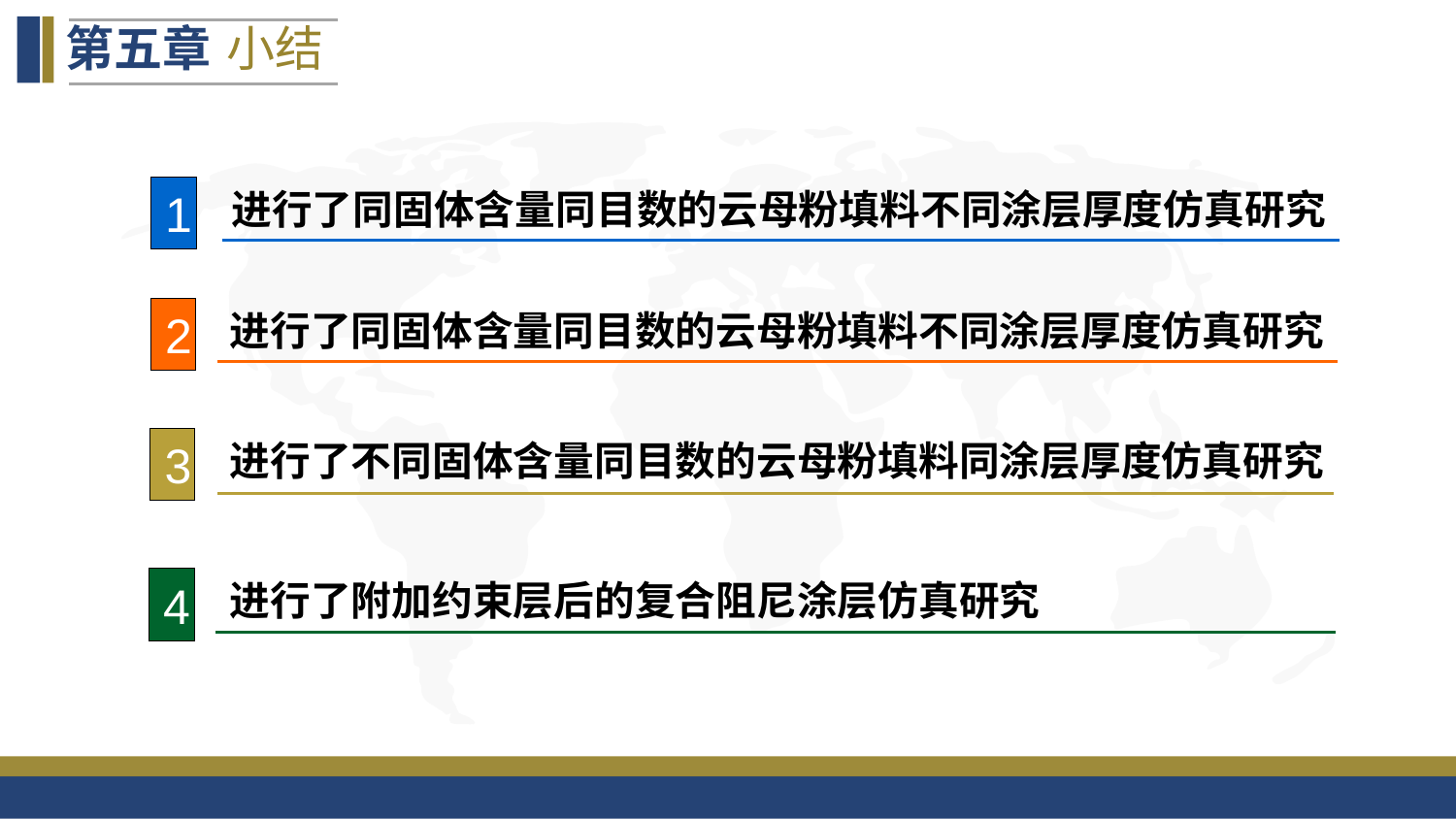

第五章
小结
1
进行了同固体含量同目数的云母粉填料不同涂层厚度仿真研究
2
进行了同固体含量同目数的云母粉填料不同涂层厚度仿真研究
3
进行了不同固体含量同目数的云母粉填料同涂层厚度仿真研究
4
进行了附加约束层后的复合阻尼涂层仿真研究